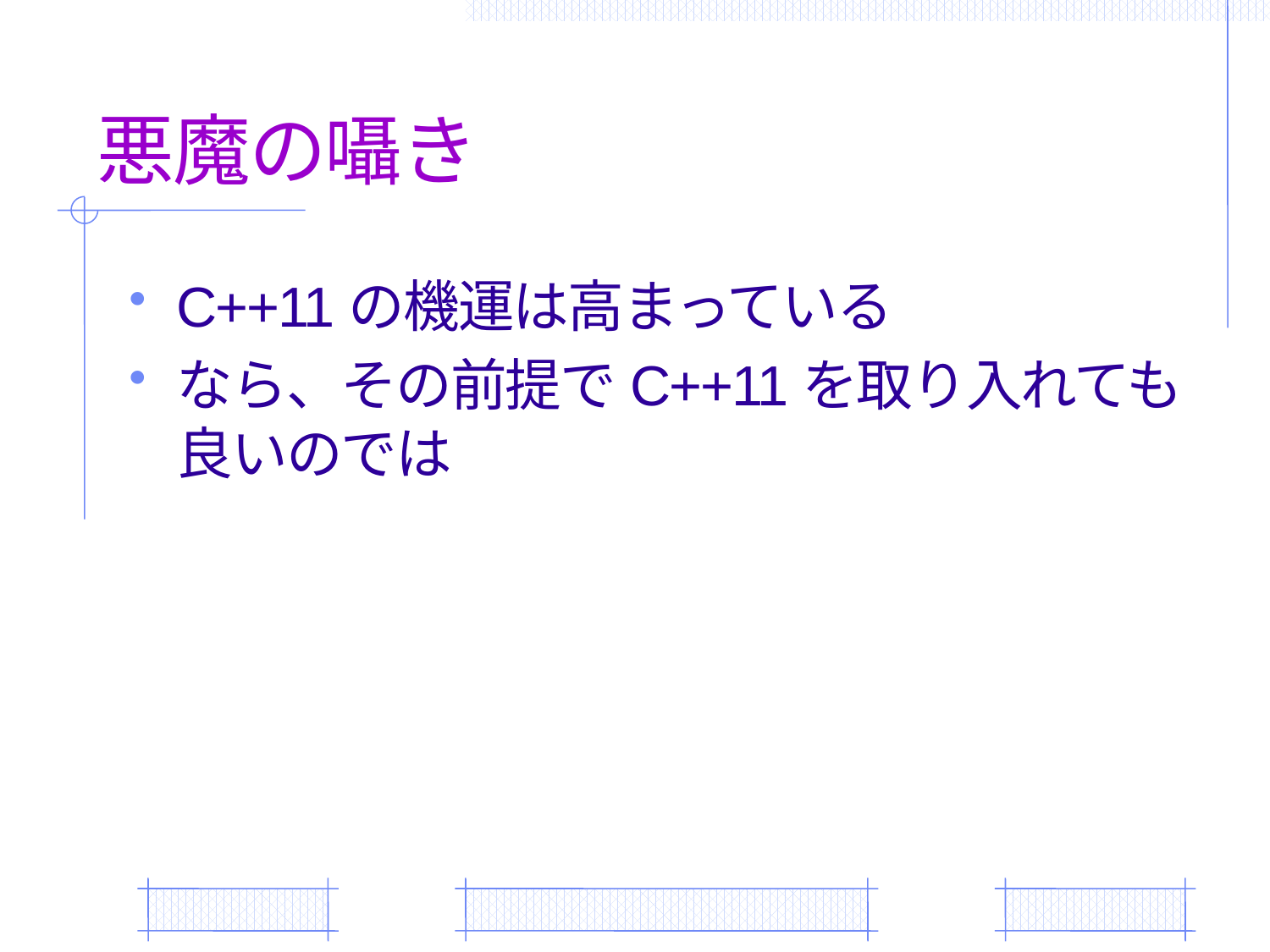

# 悪魔の囁き
C++11の機運は高まっている
なら、その前提でC++11を取り入れても良いのでは